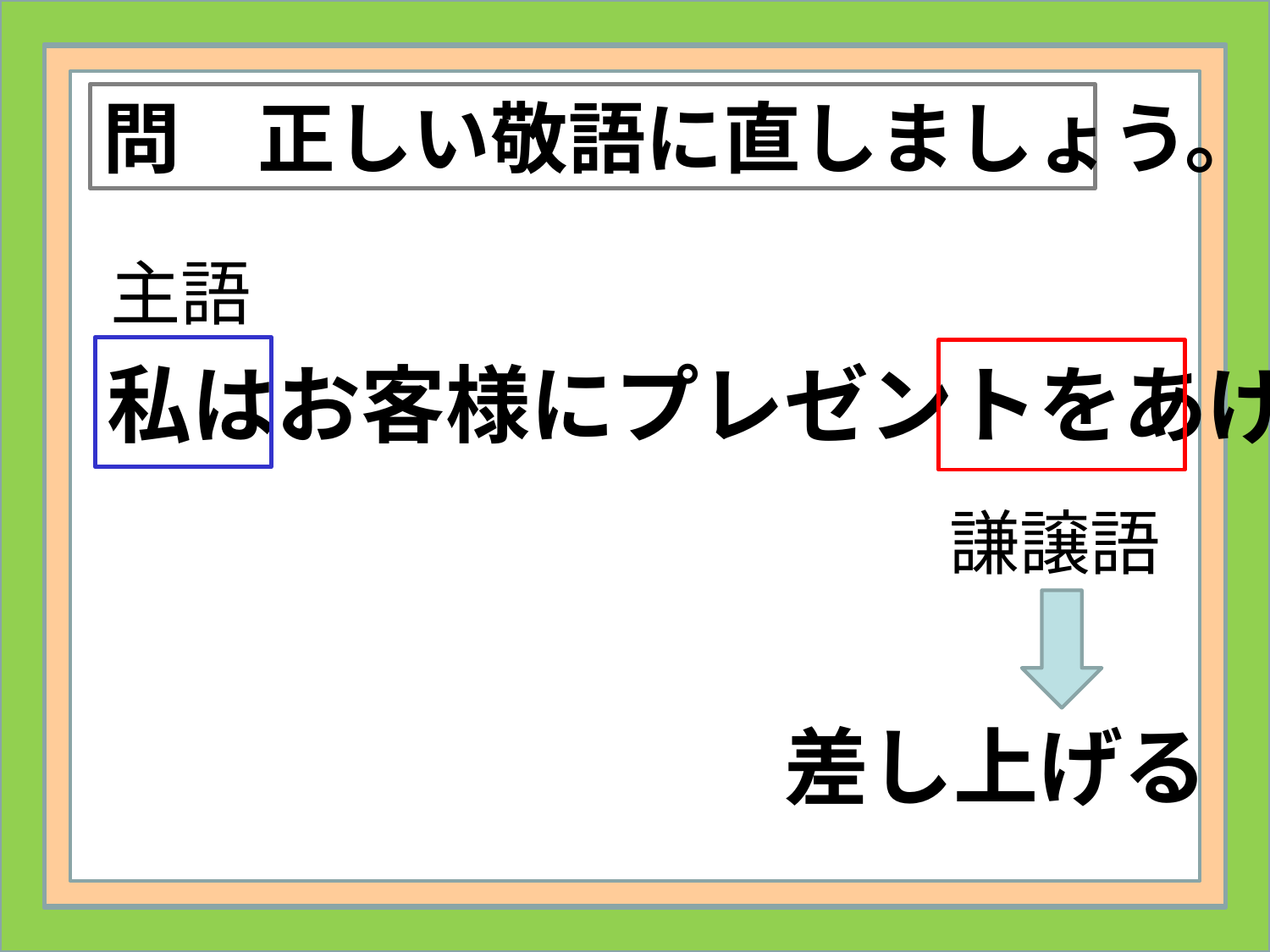

問　正しい敬語に直しましょう。
主語
私はお客様にプレゼントをあげる。

謙譲語

差し上げる